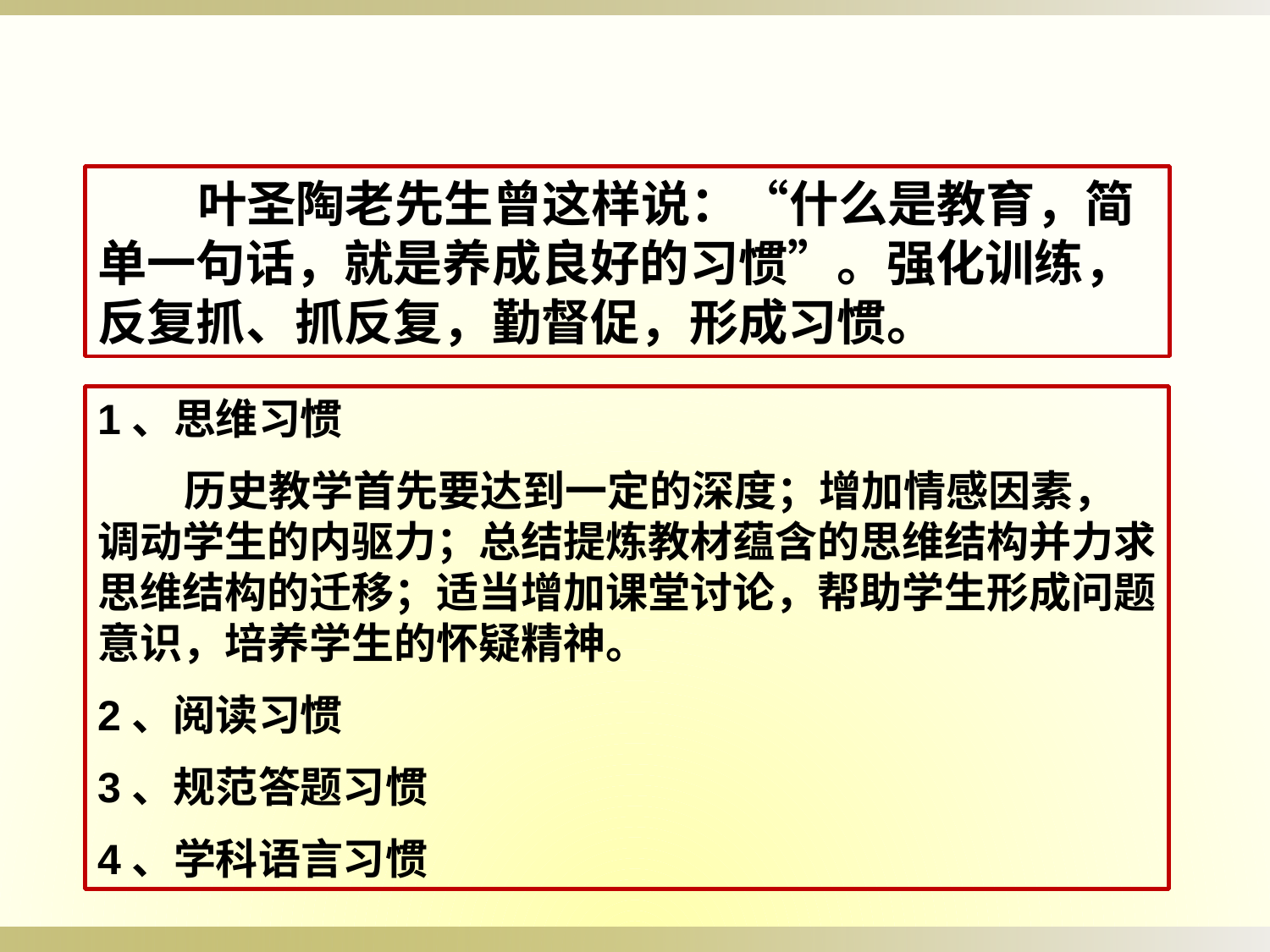

叶圣陶老先生曾这样说：“什么是教育，简单一句话，就是养成良好的习惯”。强化训练，反复抓、抓反复，勤督促，形成习惯。
1、思维习惯
        历史教学首先要达到一定的深度；增加情感因素，调动学生的内驱力；总结提炼教材蕴含的思维结构并力求思维结构的迁移；适当增加课堂讨论，帮助学生形成问题意识，培养学生的怀疑精神。
2、阅读习惯
3、规范答题习惯
4、学科语言习惯